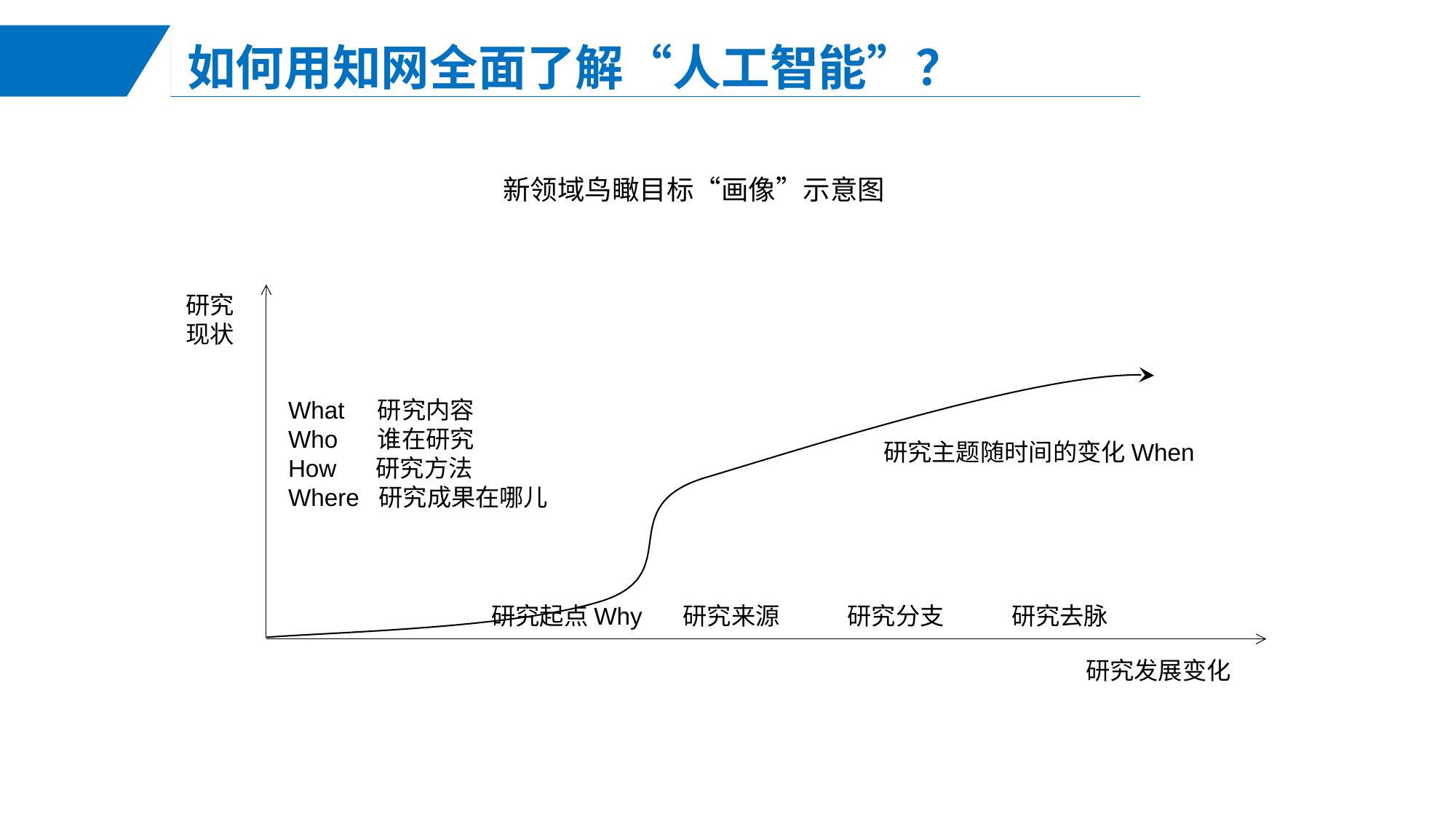

如何用知网全面了解“人工智能”？

新领域鸟瞰目标“画像”示意图
研究现状

What    研究内容
Who     谁在研究
How     研究方法
Where  研究成果在哪儿
研究主题随时间的变化When
研究起点Why
研究来源
研究分支
研究去脉
研究发展变化